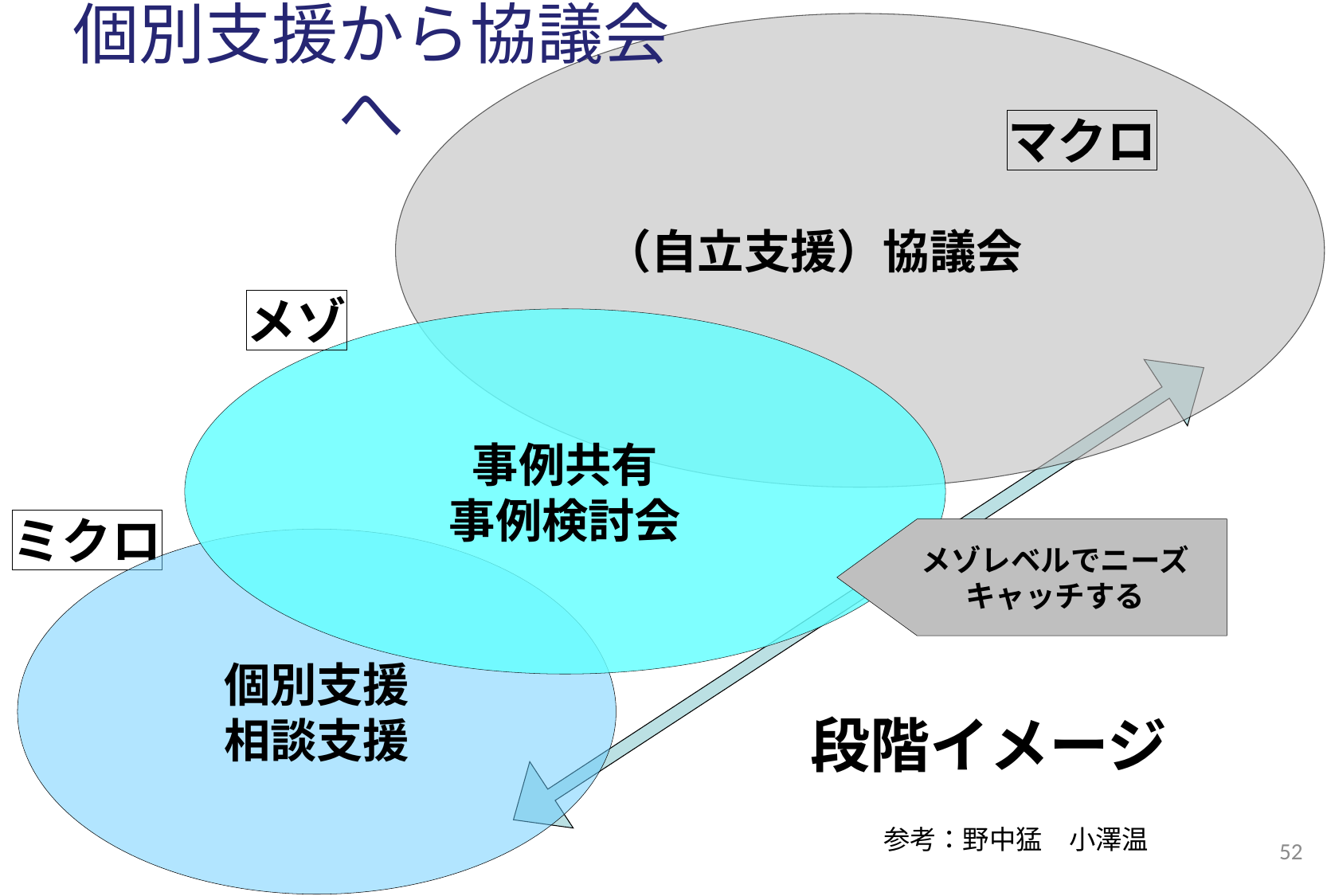

個別支援から協議会へ
（自立支援）協議会
マクロ
事例共有
事例検討会
メゾ

メゾレベルでニーズキャッチする
個別支援
相談支援
ミクロ

段階イメージ
参考：野中猛　小澤温
52